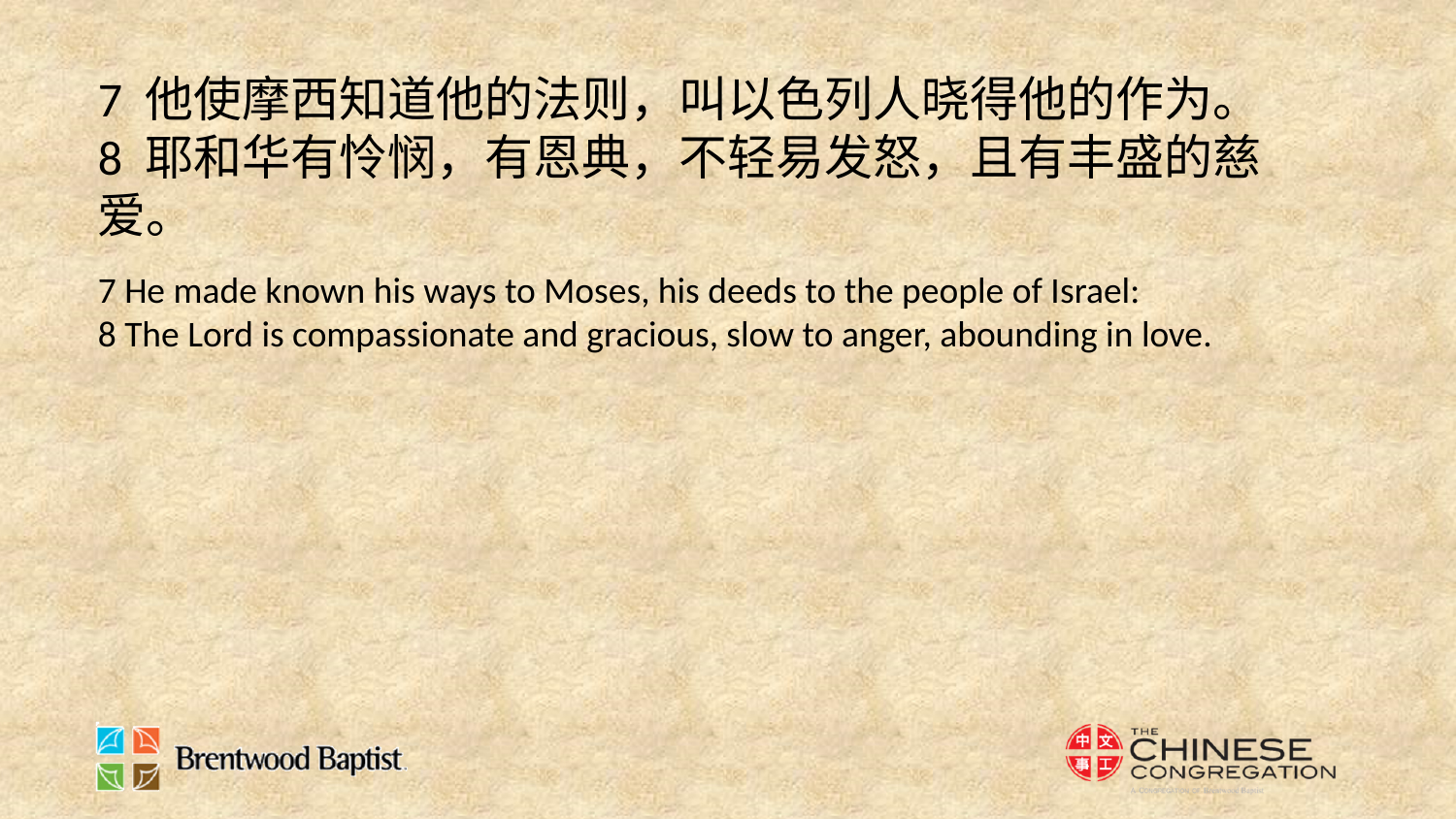

7 他使摩西知道他的法则，叫以色列人晓得他的作为。
8 耶和华有怜悯，有恩典，不轻易发怒，且有丰盛的慈爱。

7 He made known his ways to Moses, his deeds to the people of Israel:
8 The Lord is compassionate and gracious, slow to anger, abounding in love.